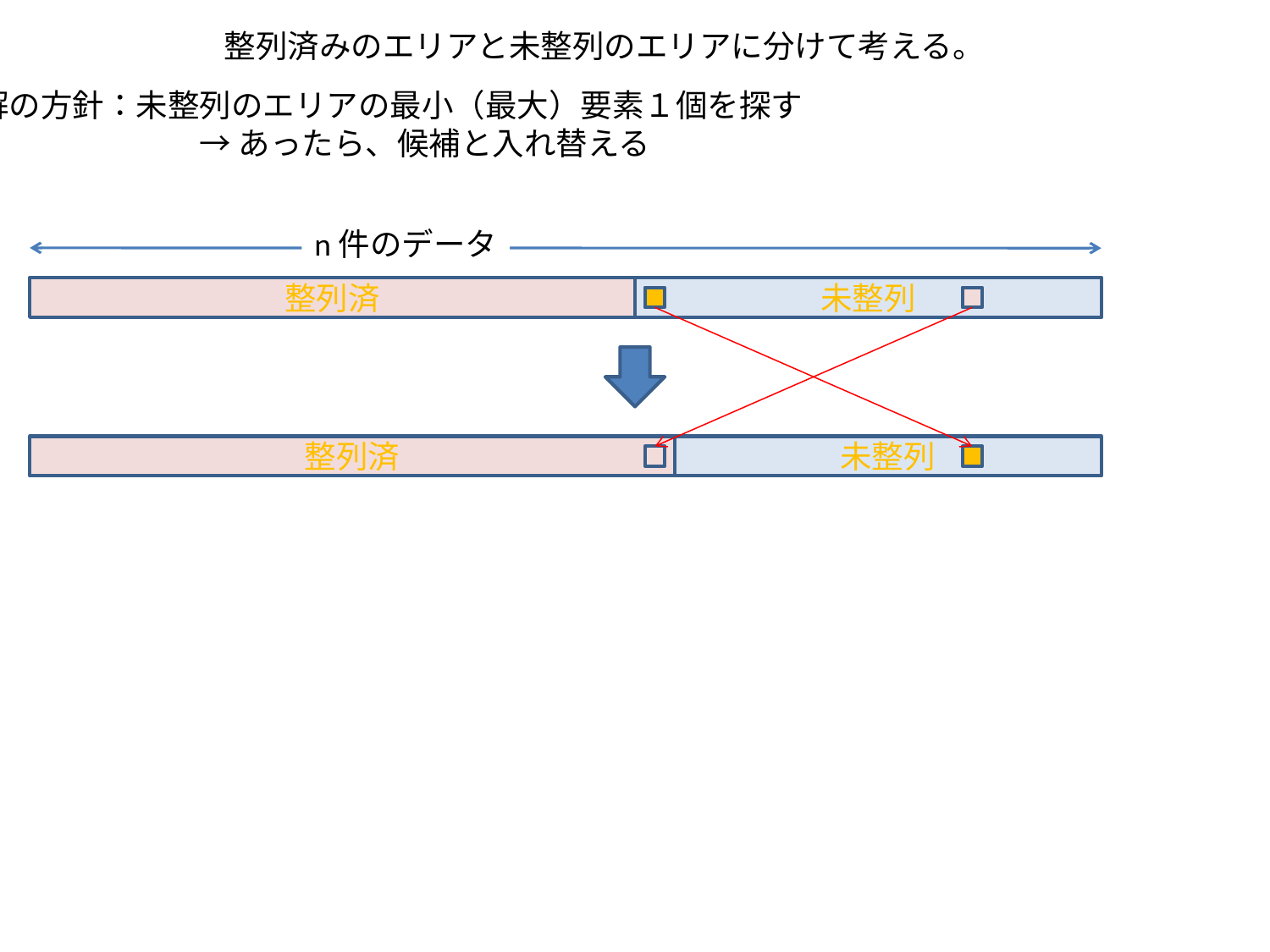

整列済みのエリアと未整列のエリアに分けて考える。
解の方針：未整列のエリアの最小（最大）要素１個を探す
　　　　　　　→ あったら、候補と入れ替える
n件のデータ
整列済
未整列

整列済
未整列